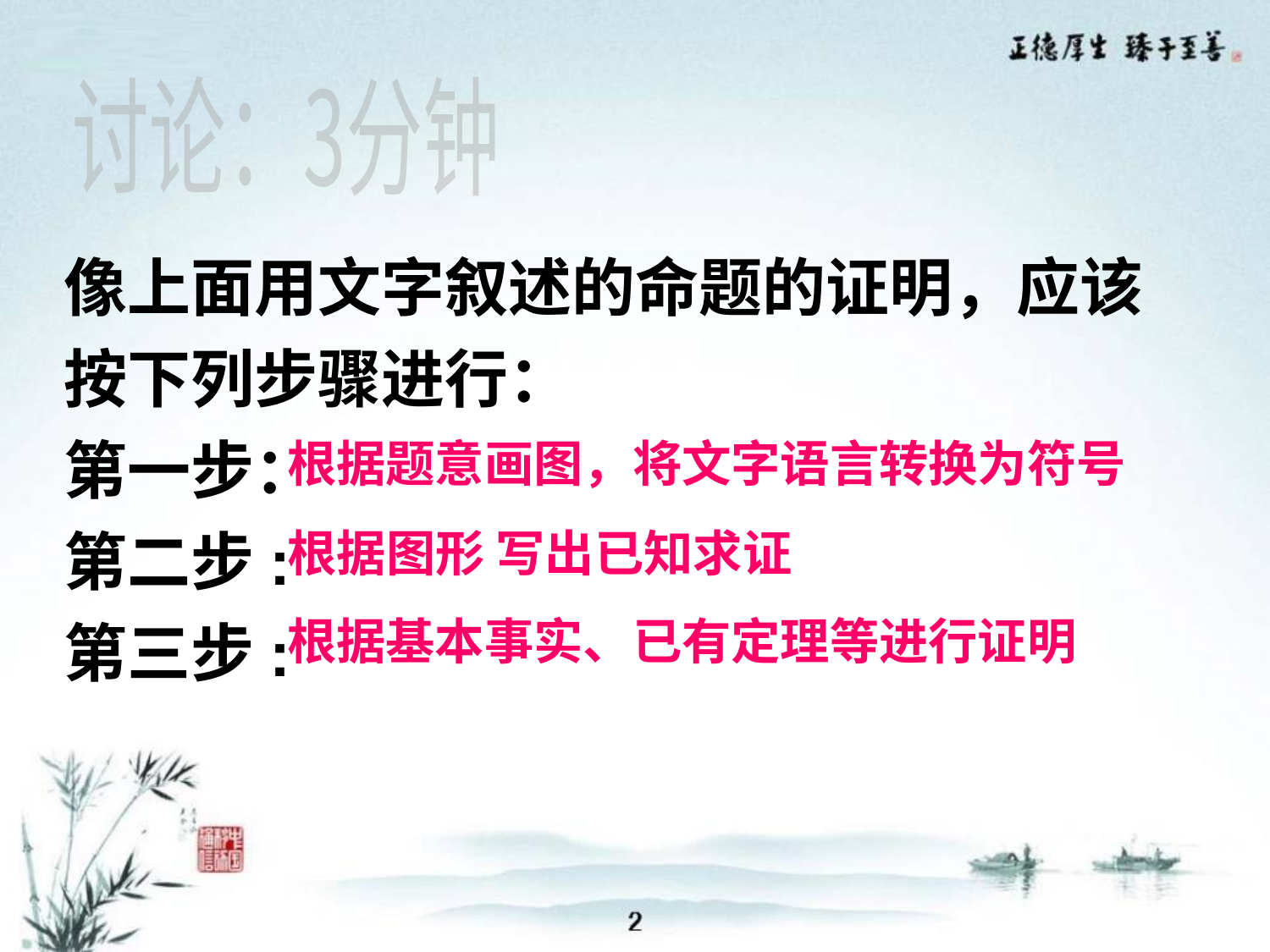

讨论：3分钟
像上面用文字叙述的命题的证明，应该按下列步骤进行：
第一步：
第二步:
第三步:
根据题意画图，将文字语言转换为符号
根据图形 写出已知求证
根据基本事实、已有定理等进行证明